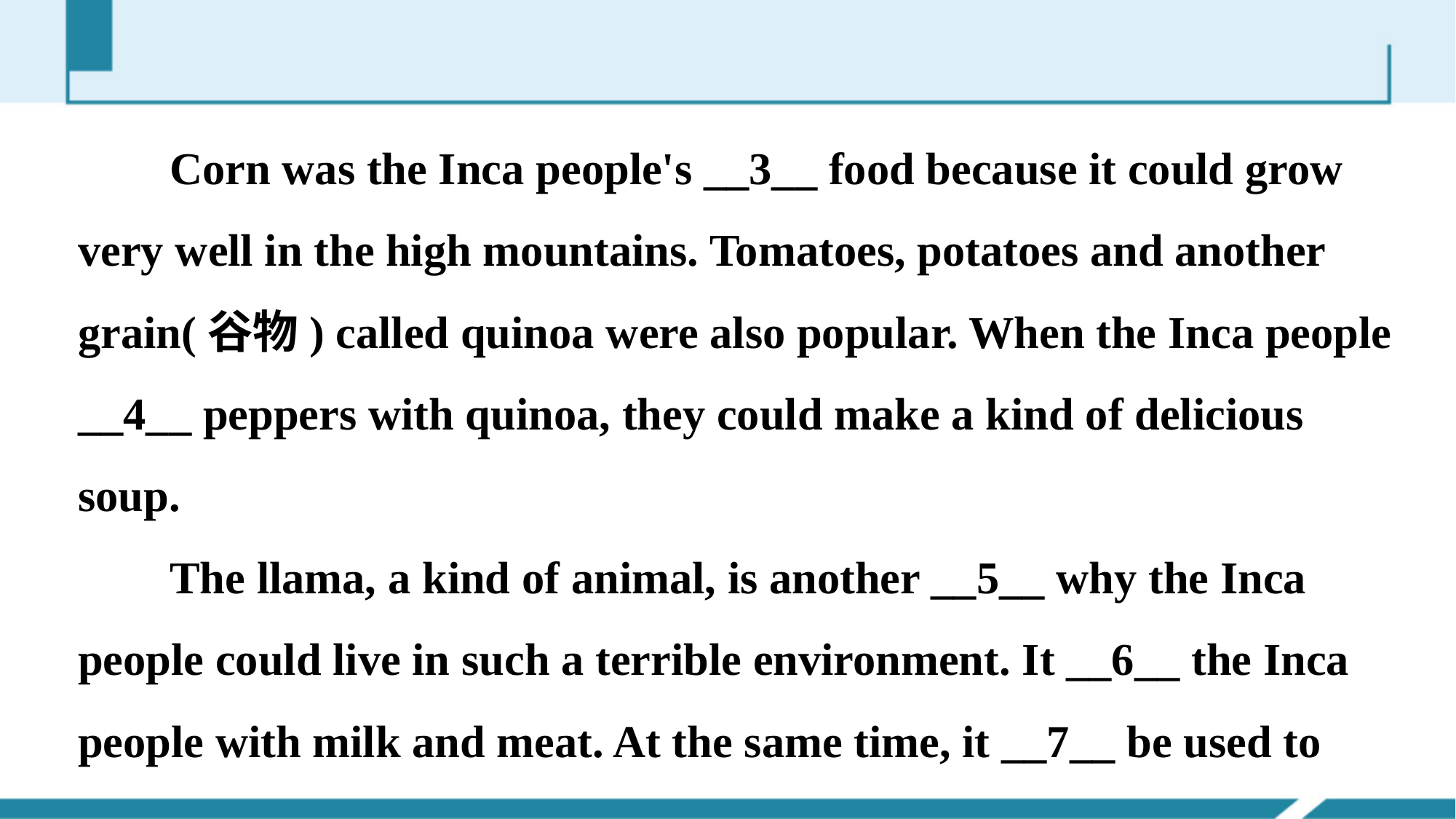

Corn was the Inca people's __3__ food because it could grow very well in the high mountains. Tomatoes, potatoes and another grain(谷物) called quinoa were also popular. When the Inca people __4__ peppers with quinoa, they could make a kind of delicious soup.
        The llama, a kind of animal, is another __5__ why the Inca people could live in such a terrible environment. It __6__ the Inca people with milk and meat. At the same time, it __7__ be used to